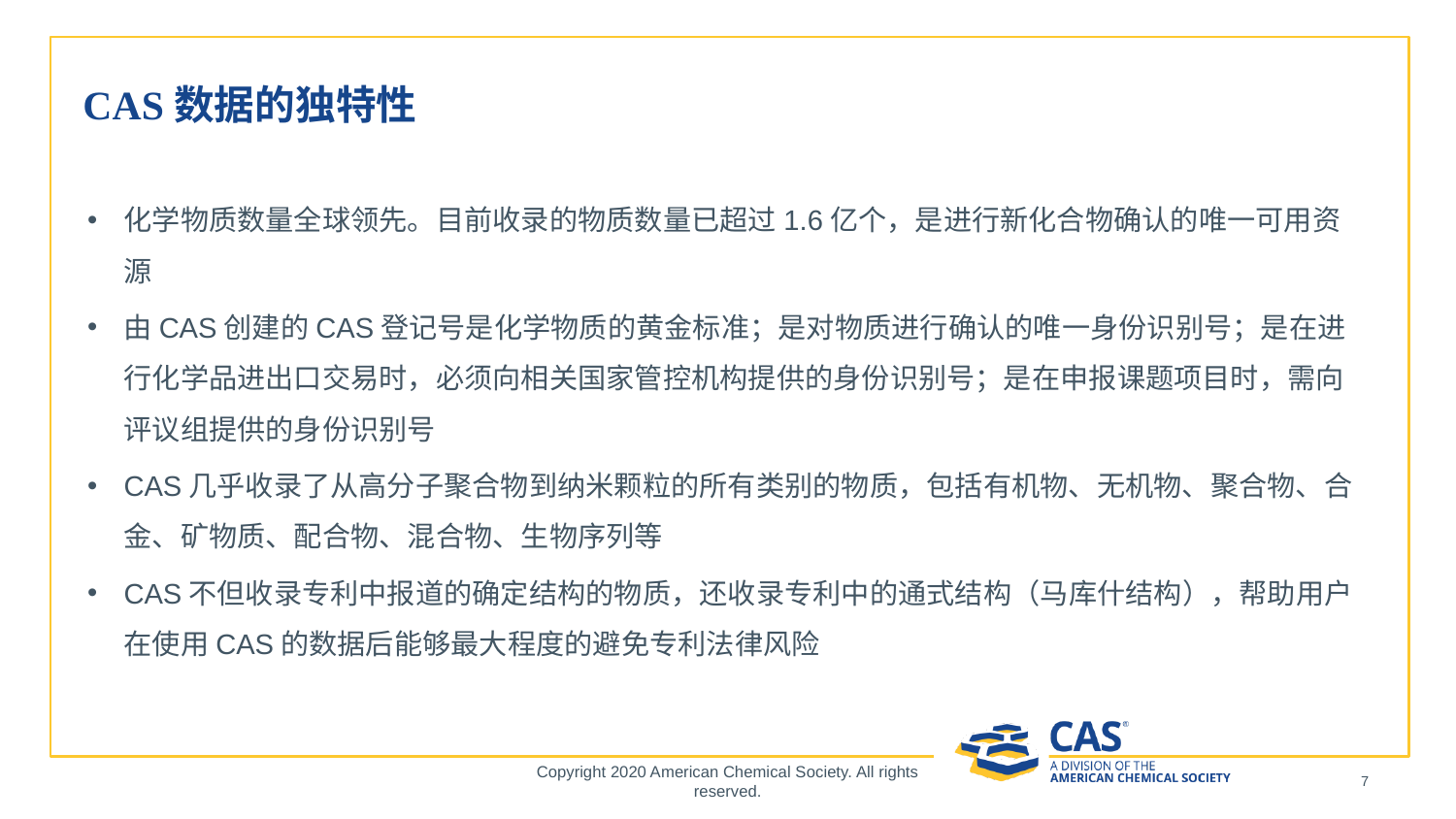

# CAS数据的独特性
化学物质数量全球领先。目前收录的物质数量已超过1.6亿个，是进行新化合物确认的唯一可用资源
由CAS创建的CAS登记号是化学物质的黄金标准；是对物质进行确认的唯一身份识别号；是在进行化学品进出口交易时，必须向相关国家管控机构提供的身份识别号；是在申报课题项目时，需向评议组提供的身份识别号
CAS几乎收录了从高分子聚合物到纳米颗粒的所有类别的物质，包括有机物、无机物、聚合物、合金、矿物质、配合物、混合物、生物序列等
CAS不但收录专利中报道的确定结构的物质，还收录专利中的通式结构（马库什结构），帮助用户在使用CAS的数据后能够最大程度的避免专利法律风险

Copyright 2020 American Chemical Society. All rights reserved.
7